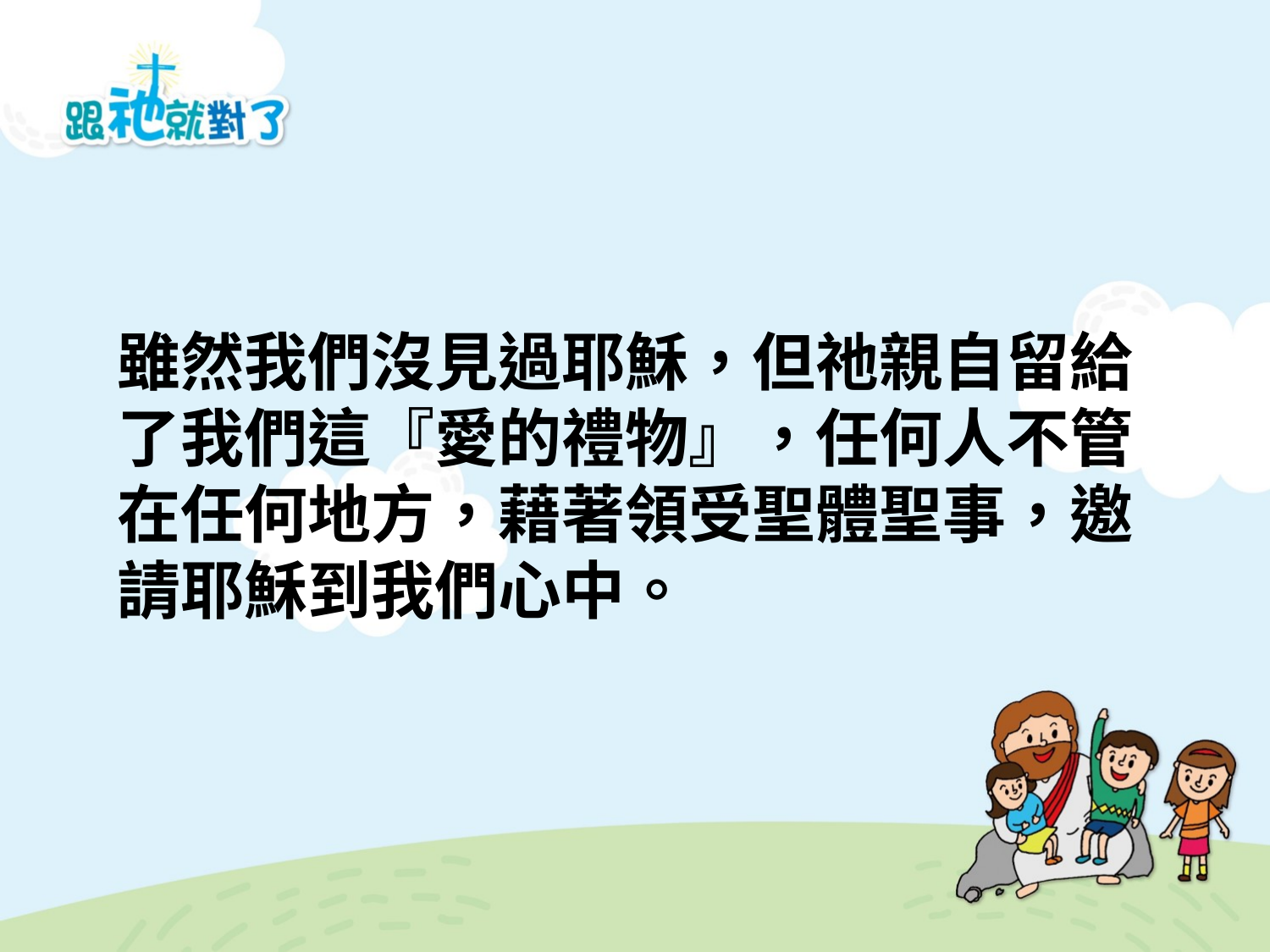

雖然我們沒見過耶穌，但祂親自留給了我們這『愛的禮物』，任何人不管在任何地方，藉著領受聖體聖事，邀請耶穌到我們心中。